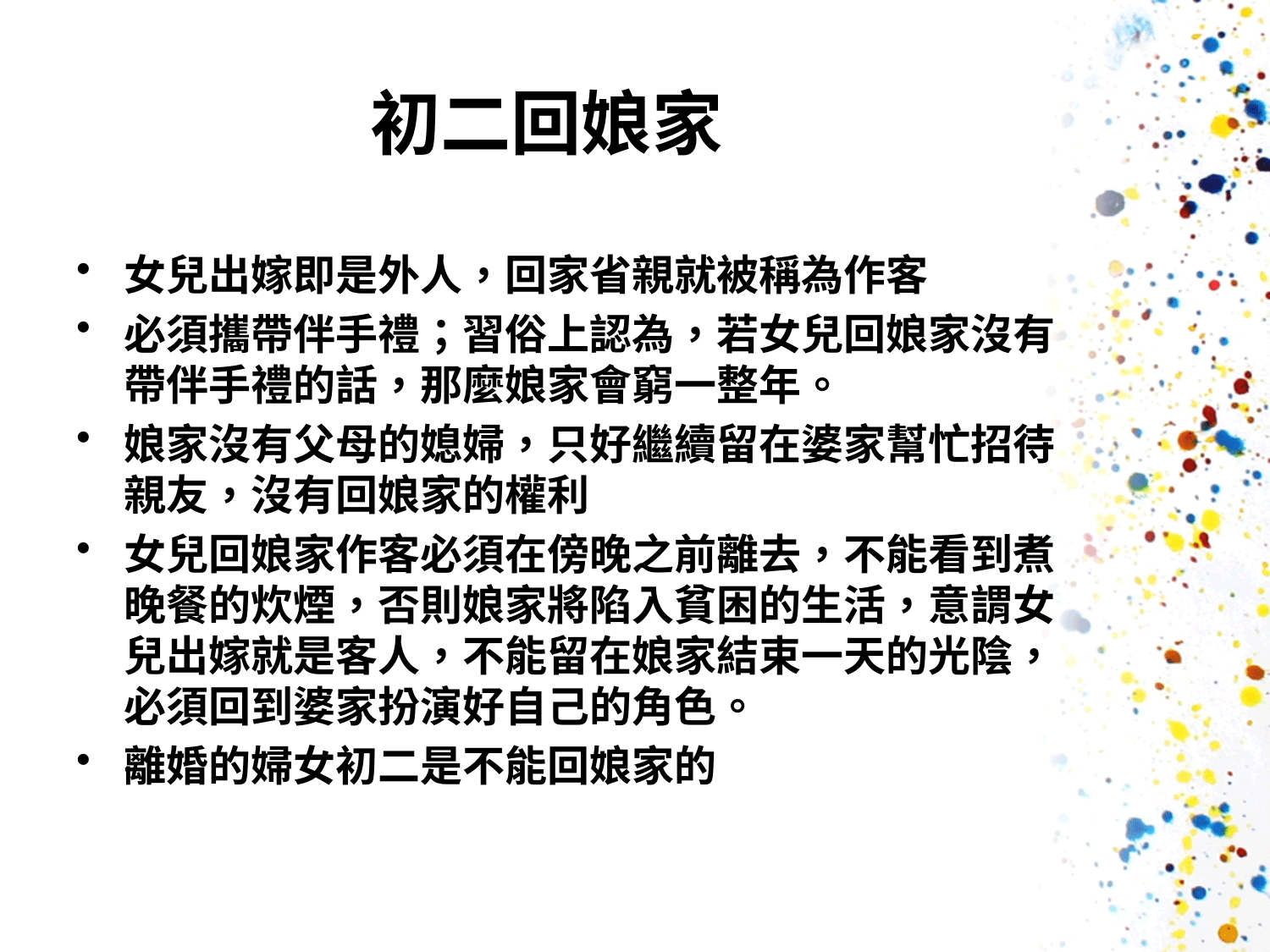

# 初二回娘家
女兒出嫁即是外人，回家省親就被稱為作客
必須攜帶伴手禮；習俗上認為，若女兒回娘家沒有帶伴手禮的話，那麼娘家會窮一整年。
娘家沒有父母的媳婦，只好繼續留在婆家幫忙招待親友，沒有回娘家的權利
女兒回娘家作客必須在傍晚之前離去，不能看到煮晚餐的炊煙，否則娘家將陷入貧困的生活，意謂女兒出嫁就是客人，不能留在娘家結束一天的光陰，必須回到婆家扮演好自己的角色。
離婚的婦女初二是不能回娘家的